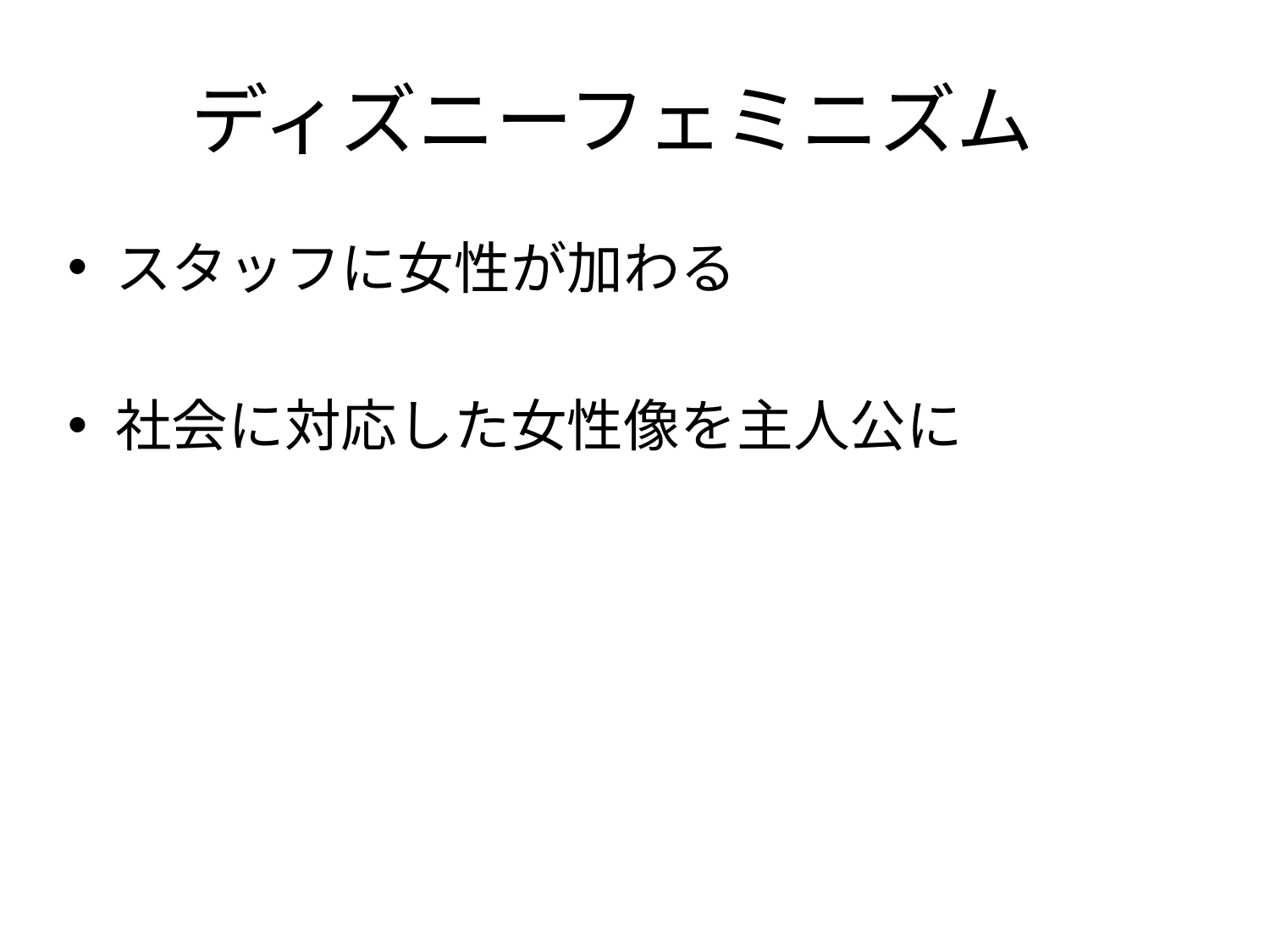

# ディズニーフェミニズム
スタッフに女性が加わる

社会に対応した女性像を主人公に